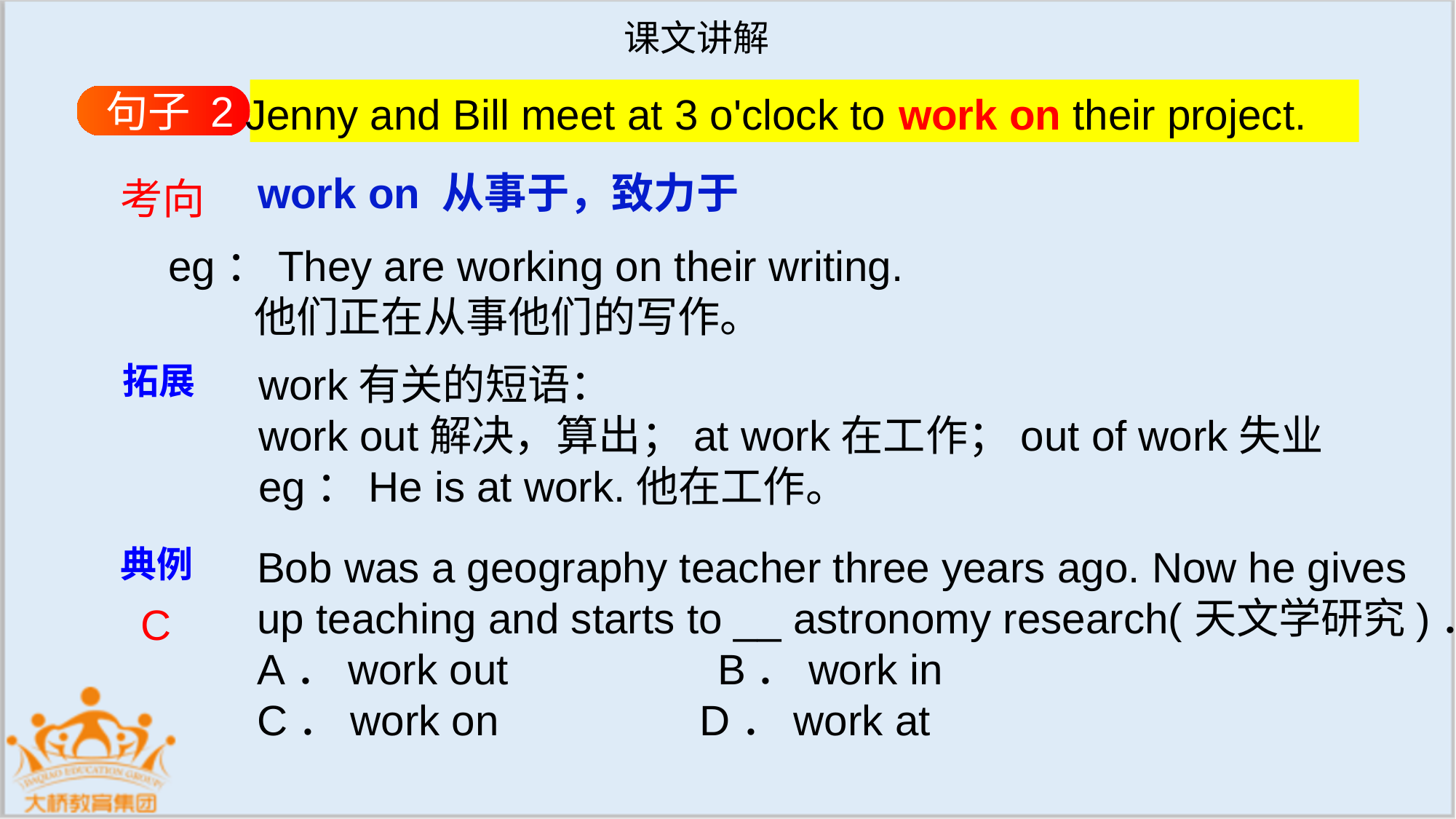

课文讲解
Jenny and Bill meet at 3 o'clock to work on their project.

句子 2

work on 从事于，致力于
考向
eg：They are working on their writing.
        他们正在从事他们的写作。
拓展
work有关的短语：
work out解决，算出；at work在工作；out of work失业
eg：He is at work.他在工作。
 Bob was a geography teacher three years ago. Now he gives
 up teaching and starts to __ astronomy research(天文学研究)．
 A．work out　　　　  B．work in
 C．work on                 D．work at
典例
C